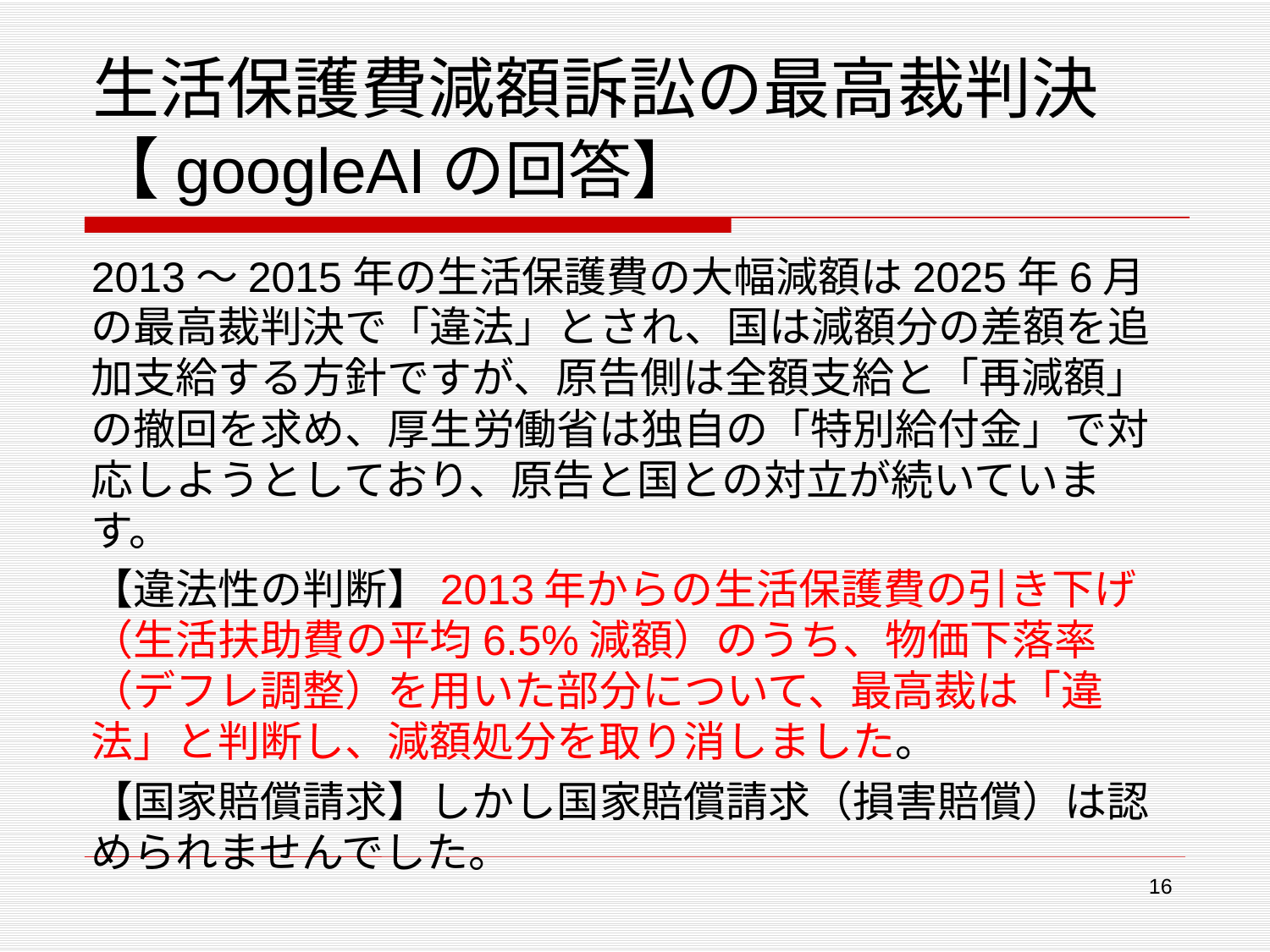

# 生活保護費減額訴訟の最高裁判決 【googleAIの回答】
2013～2015年の生活保護費の大幅減額は2025年6月の最高裁判決で「違法」とされ、国は減額分の差額を追加支給する方針ですが、原告側は全額支給と「再減額」の撤回を求め、厚生労働省は独自の「特別給付金」で対応しようとしており、原告と国との対立が続いています。
【違法性の判断】2013年からの生活保護費の引き下げ（生活扶助費の平均6.5%減額）のうち、物価下落率（デフレ調整）を用いた部分について、最高裁は「違法」と判断し、減額処分を取り消しました。﻿
【国家賠償請求】しかし国家賠償請求（損害賠償）は認められませんでした。﻿
16